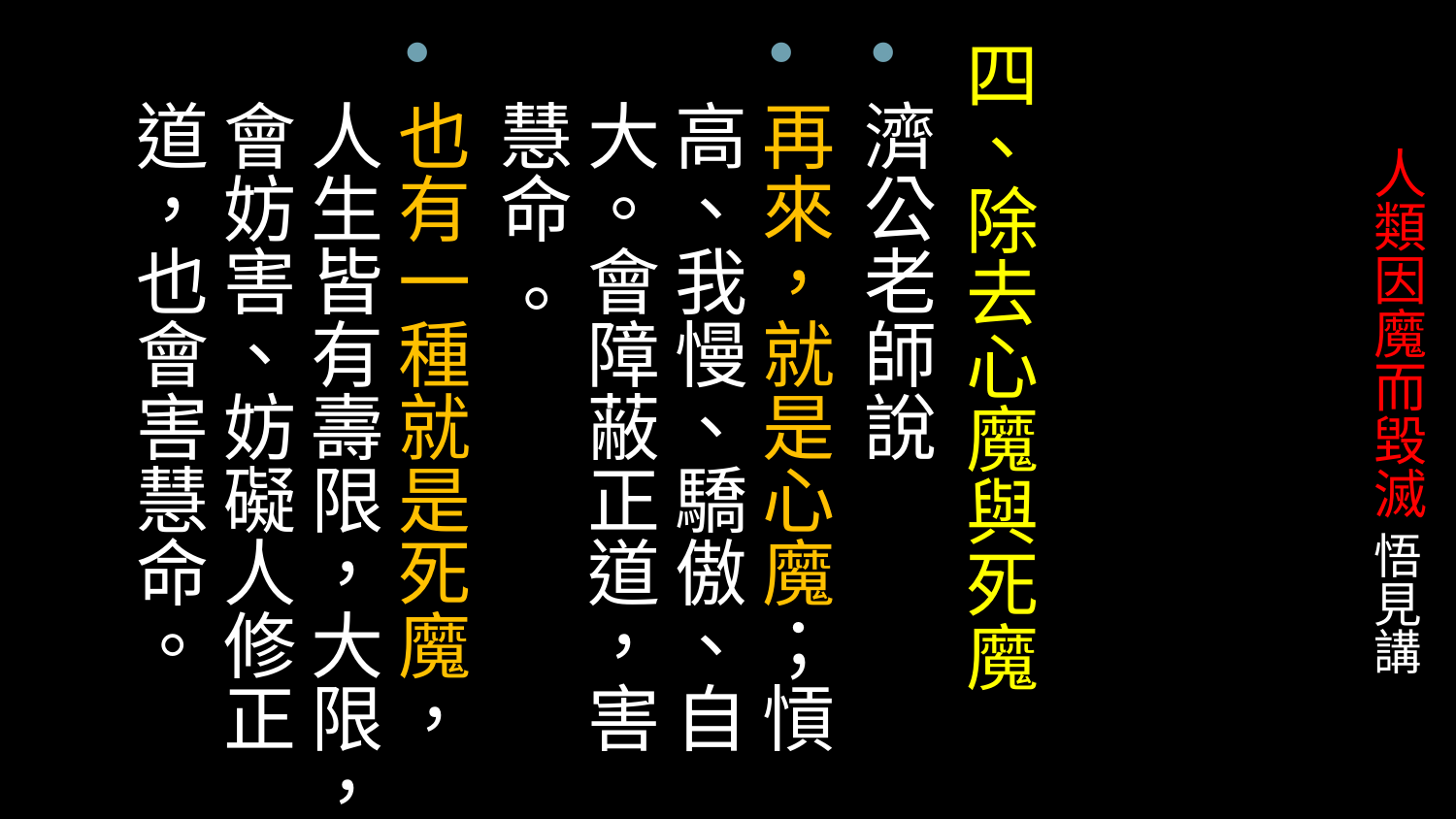

四、除去心魔與死魔
濟公老師說
再來，就是心魔；愩高、我慢、驕傲、自大。會障蔽正道，害慧命 。
也有一種就是死魔，人生皆有壽限，大限，會妨害、妨礙人修正道，也會害慧命。

# 人類因魔而毀滅 悟見講